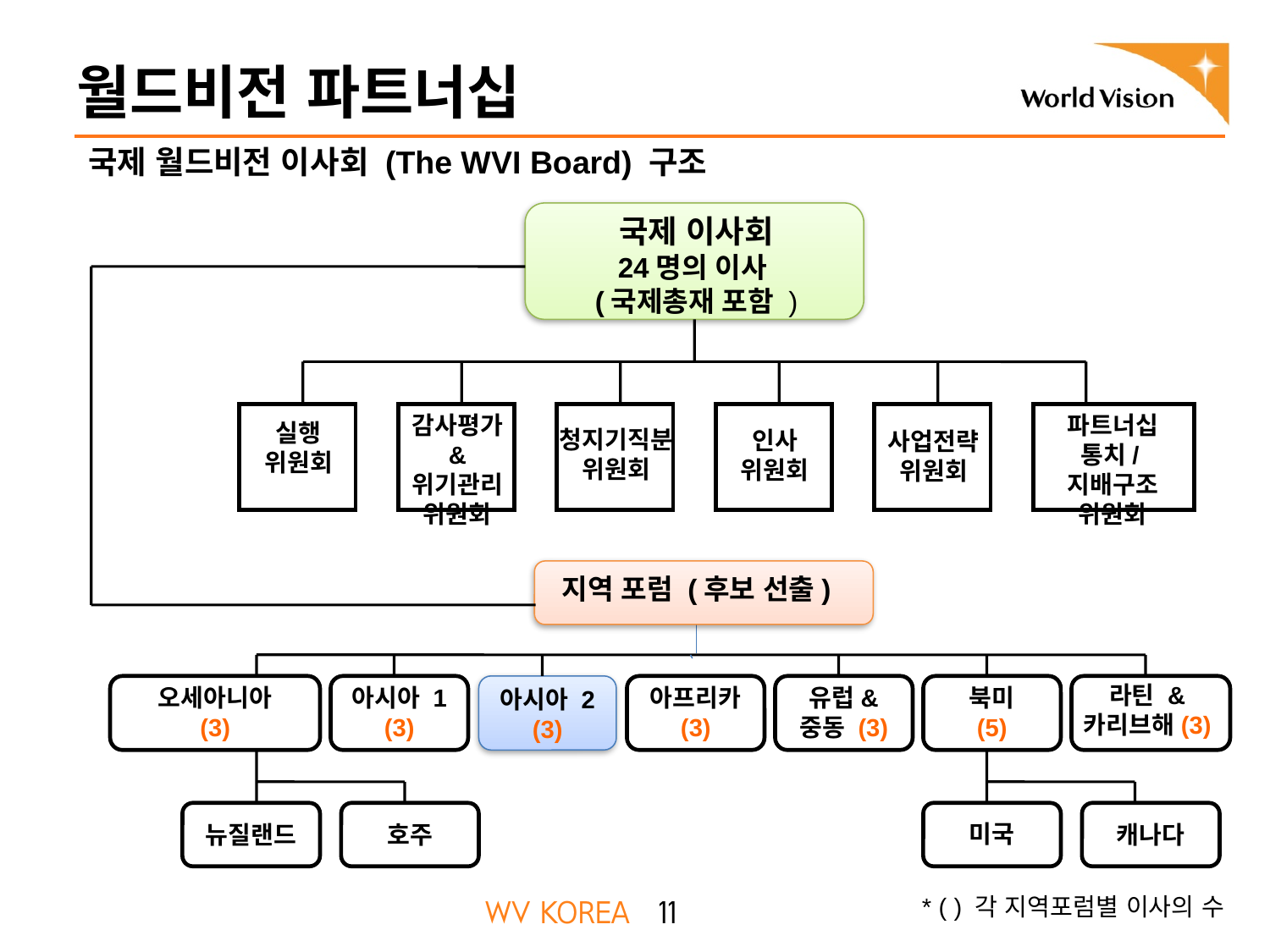

#
월드비전 파트너십
국제 월드비전 이사회 (The WVI Board) 구조

국제 이사회
24명의 이사
(국제총재 포함 )

실행
위원회

청지기직분 위원회

사업전략
위원회

감사평가 & 위기관리 위원회

파트너십
통치/지배구조 위원회

인사
위원회

지역 포럼 (후보 선출)

라틴 &
카리브해(3)

오세아니아
(3)

아시아 1
(3)

아프리카
(3)

유럽&
중동 (3)

북미
(5)

아시아 2
(3)

미국

뉴질랜드
호주
캐나다
* ( ) 각 지역포럼별 이사의 수